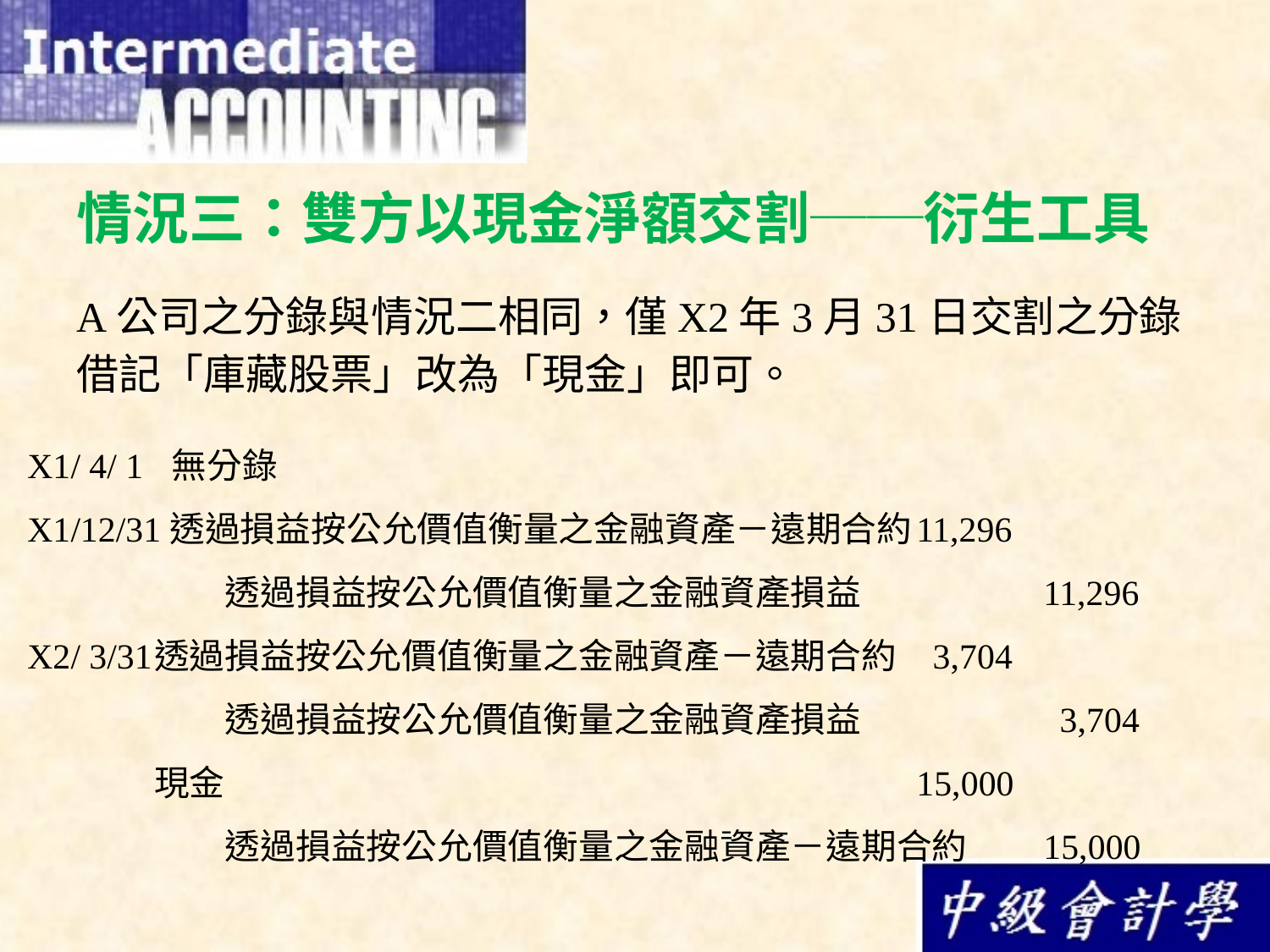

# 情況三：雙方以現金淨額交割──衍生工具
A公司之分錄與情況二相同，僅X2年3月31日交割之分錄借記「庫藏股票」改為「現金」即可。
X1/ 4/ 1	 無分錄
X1/12/31透過損益按公允價值衡量之金融資產－遠期合約	11,296
	　　透過損益按公允價值衡量之金融資產損益		11,296
X2/ 3/31	透過損益按公允價值衡量之金融資產－遠期合約	 3,704
	　　透過損益按公允價值衡量之金融資產損益		 3,704
	現金						15,000
	　　透過損益按公允價值衡量之金融資產－遠期合約	15,000